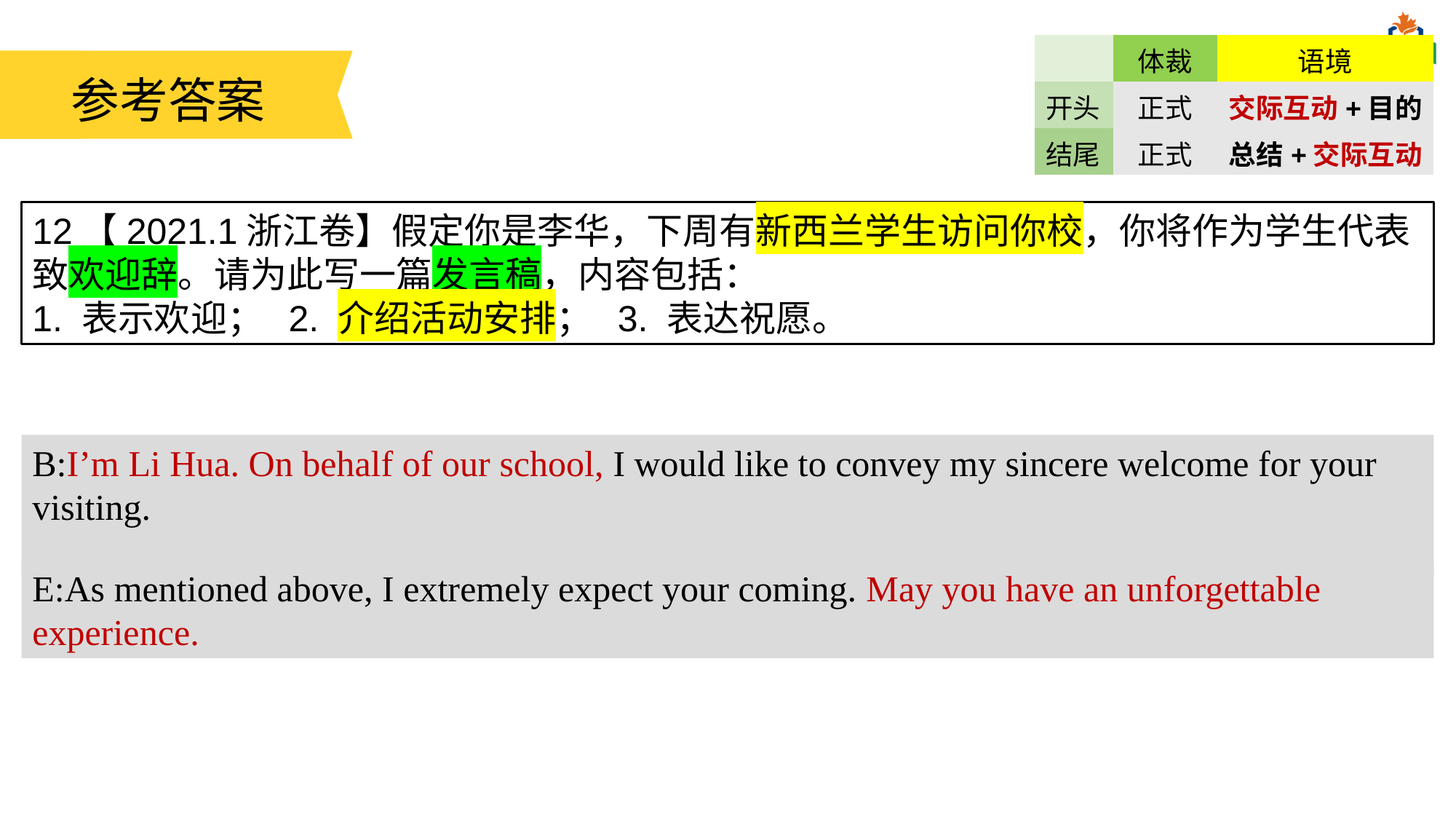

|  | 体裁 | 语境 |
| --- | --- | --- |
| 开头 | 正式 | 交际互动+目的 |
| 结尾 | 正式 | 总结+交际互动 |
参考答案
12【2021.1浙江卷】假定你是李华，下周有新西兰学生访问你校，你将作为学生代表致欢迎辞。请为此写一篇发言稿，内容包括：
1. 表示欢迎；  2. 介绍活动安排；  3. 表达祝愿。
B:I’m Li Hua. On behalf of our school, I would like to convey my sincere welcome for your visiting.

E:As mentioned above, I extremely expect your coming. May you have an unforgettable experience.